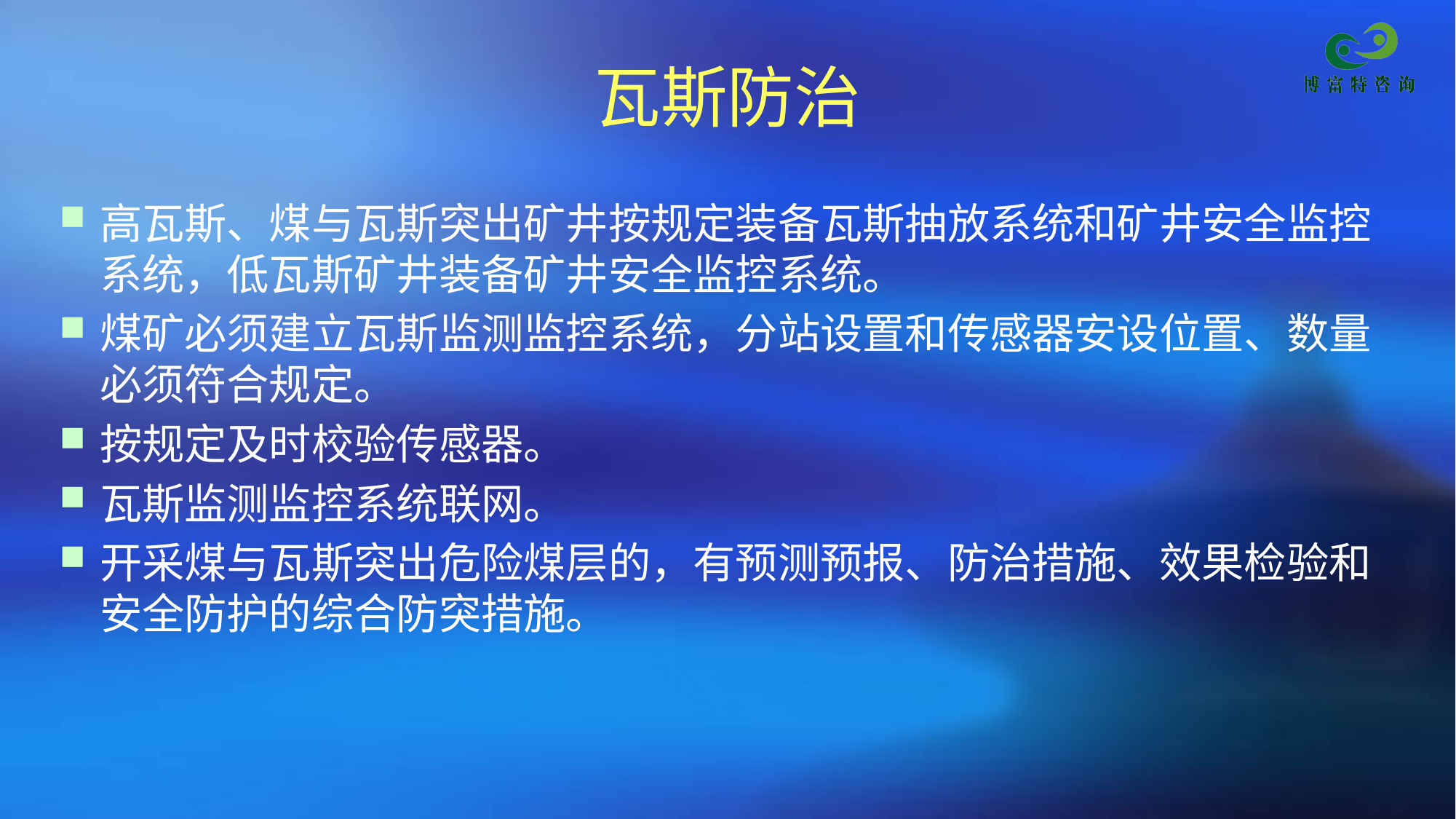

# 瓦斯防治
高瓦斯、煤与瓦斯突出矿井按规定装备瓦斯抽放系统和矿井安全监控系统，低瓦斯矿井装备矿井安全监控系统。
煤矿必须建立瓦斯监测监控系统，分站设置和传感器安设位置、数量必须符合规定。
按规定及时校验传感器。
瓦斯监测监控系统联网。
开采煤与瓦斯突出危险煤层的，有预测预报、防治措施、效果检验和安全防护的综合防突措施。